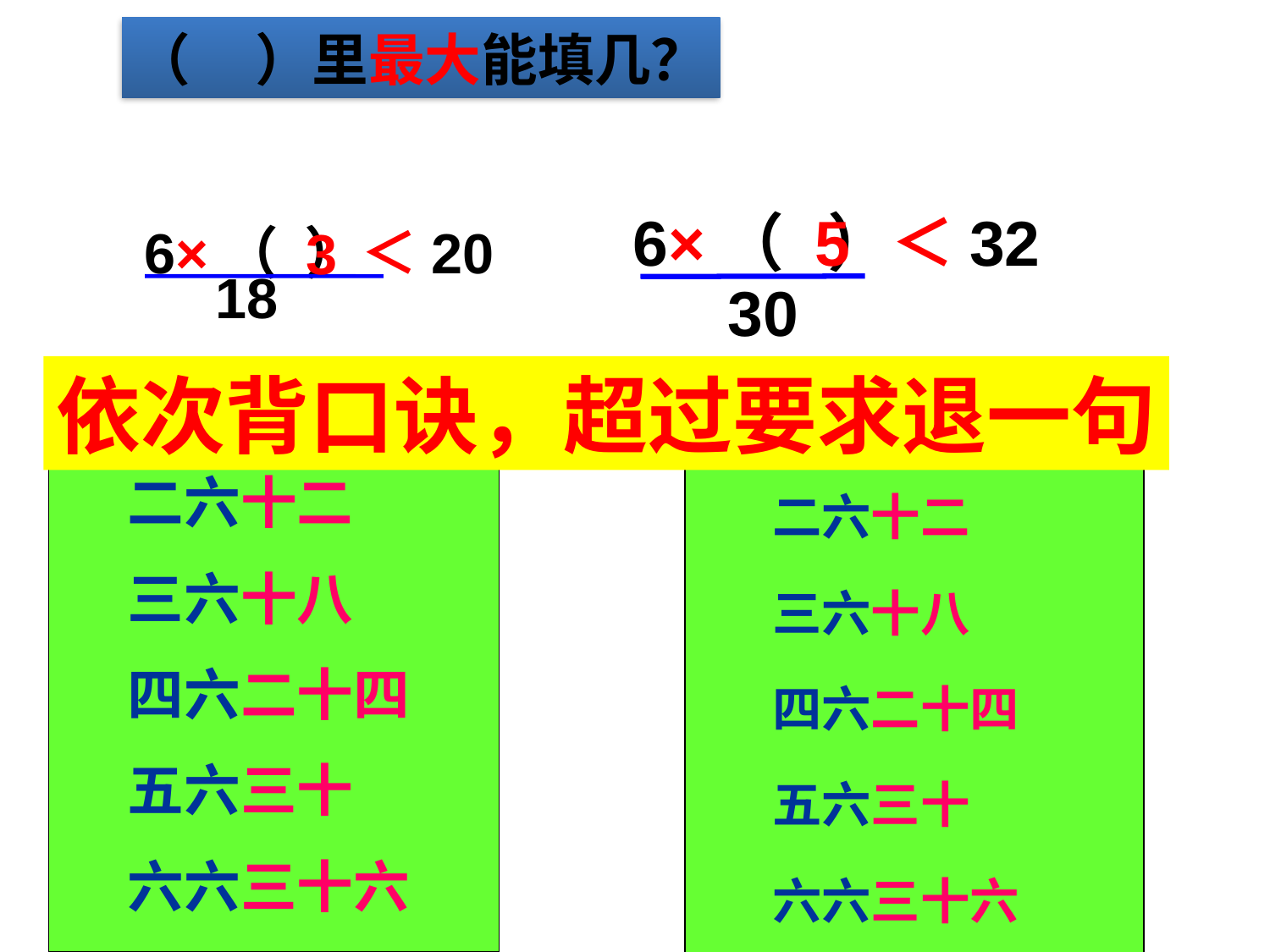

（     ）里最大能填几？
6×（   ）＜32
5
6×（  ）＜20
3
18
30

依次背口诀，超过要求退一句

一六得六
二六十二
三六十八
四六二十四
五六三十
六六三十六

一六得六
二六十二
三六十八
四六二十四
五六三十
六六三十六